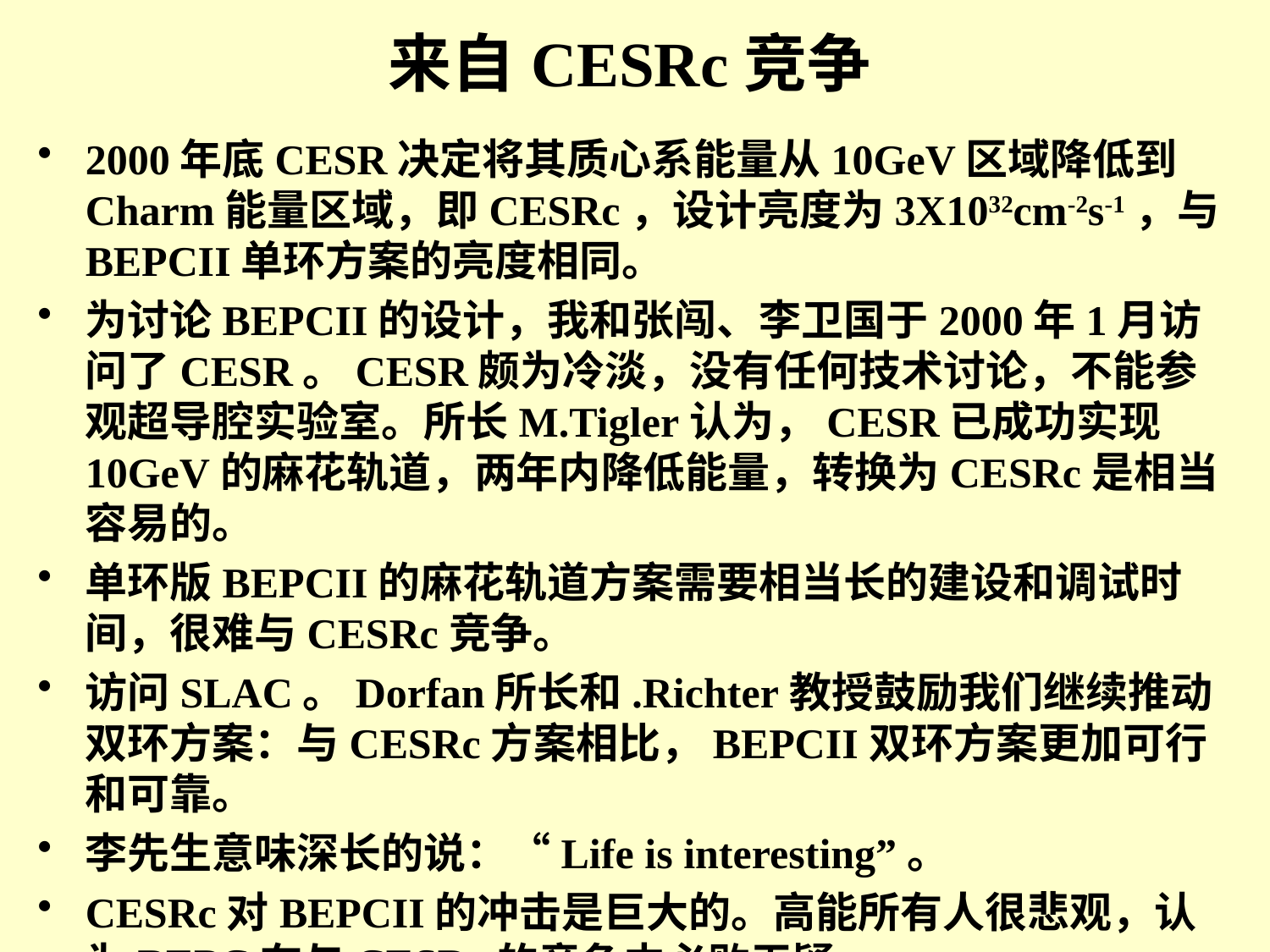

# 来自CESRc竞争
2000年底CESR决定将其质心系能量从10GeV区域降低到Charm能量区域，即CESRc，设计亮度为3X1032cm-2s-1，与BEPCII单环方案的亮度相同。
为讨论BEPCII的设计，我和张闯、李卫国于2000年1月访问了CESR。CESR颇为冷淡，没有任何技术讨论，不能参观超导腔实验室。所长M.Tigler认为，CESR已成功实现10GeV的麻花轨道，两年内降低能量，转换为CESRc是相当容易的。
单环版BEPCII的麻花轨道方案需要相当长的建设和调试时间，很难与CESRc竞争。
访问SLAC。Dorfan所长和.Richter教授鼓励我们继续推动双环方案：与CESRc方案相比，BEPCII双环方案更加可行和可靠。
李先生意味深长的说：“Life is interesting”。
CESRc对BEPCII的冲击是巨大的。高能所有人很悲观，认为BEPC在与CESRc的竞争中必败无疑。